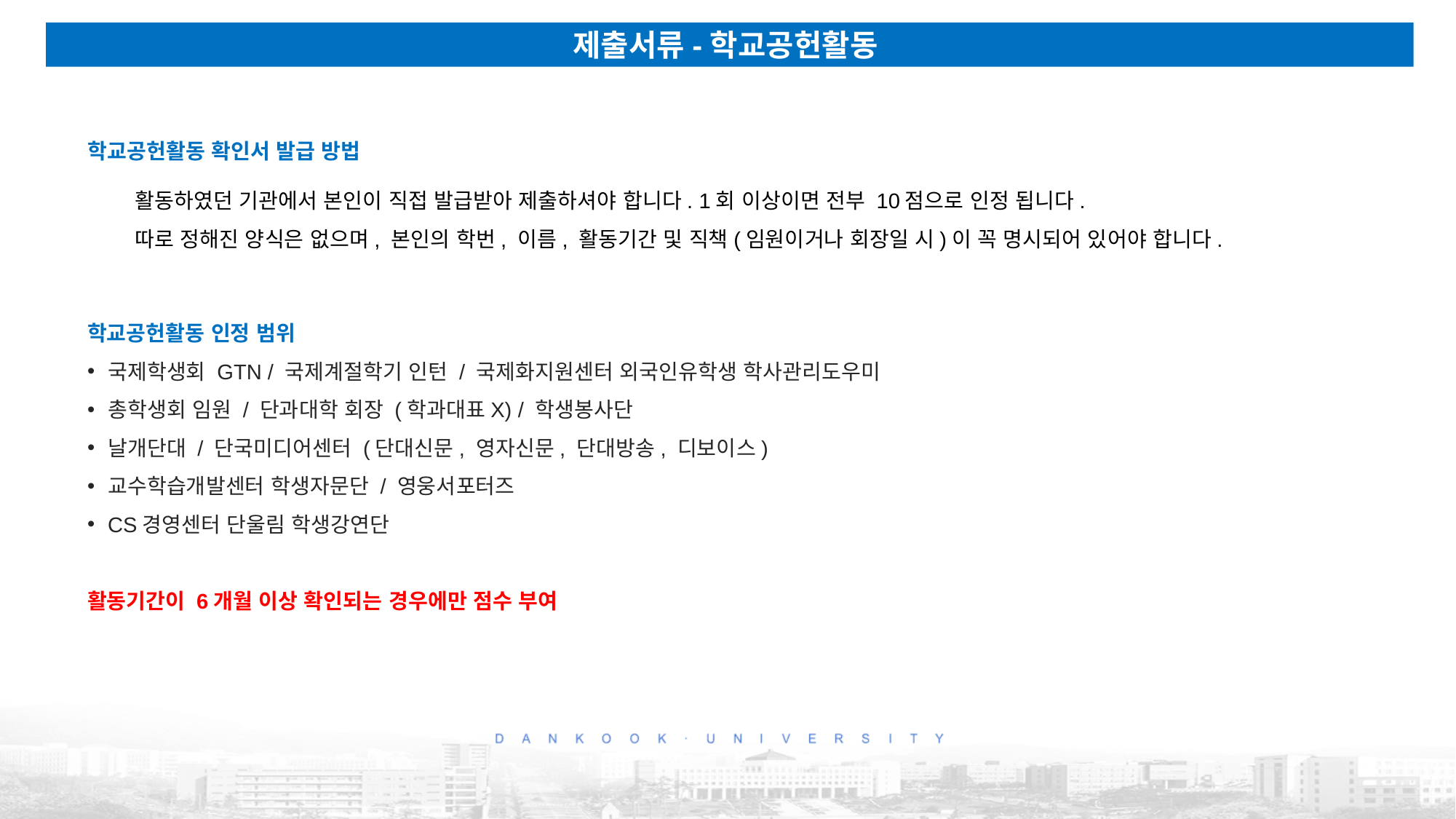

제출서류-학교공헌활동
학교공헌활동 확인서 발급 방법
활동하였던 기관에서 본인이 직접 발급받아 제출하셔야 합니다. 1회 이상이면 전부 10점으로 인정 됩니다.
따로 정해진 양식은 없으며, 본인의 학번, 이름, 활동기간 및 직책(임원이거나 회장일 시)이 꼭 명시되어 있어야 합니다.

학교공헌활동 인정 범위
국제학생회 GTN / 국제계절학기 인턴 / 국제화지원센터 외국인유학생 학사관리도우미
총학생회 임원 / 단과대학 회장 (학과대표X) / 학생봉사단
날개단대 / 단국미디어센터 (단대신문, 영자신문, 단대방송, 디보이스)
교수학습개발센터 학생자문단 / 영웅서포터즈
CS경영센터 단울림 학생강연단

활동기간이 6개월 이상 확인되는 경우에만 점수 부여